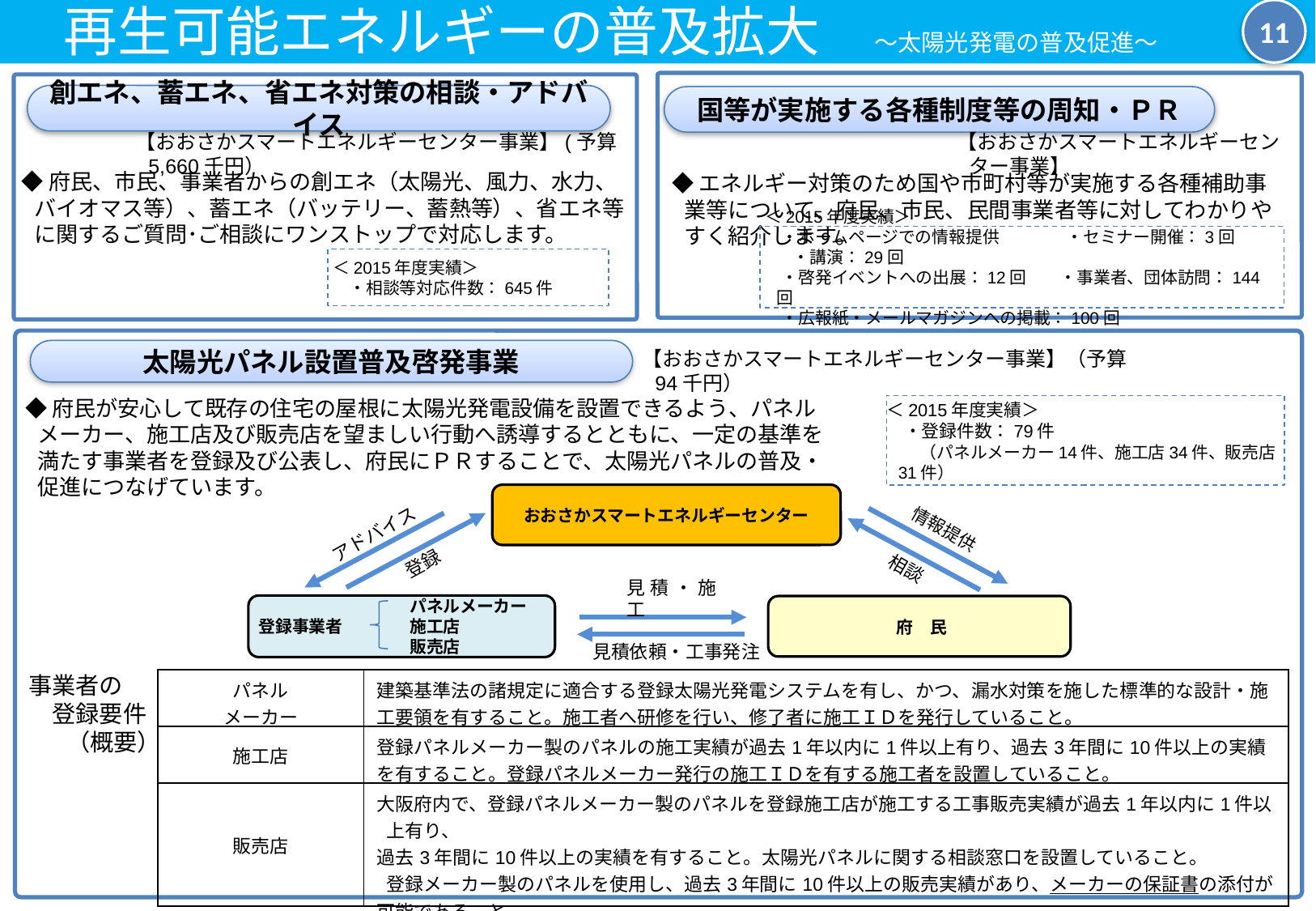

11
　再生可能エネルギーの普及拡大　～太陽光発電の普及促進～

創エネ、蓄エネ、省エネ対策の相談・アドバイス
国等が実施する各種制度等の周知・ＰＲ
【おおさかスマートエネルギーセンター事業】
【おおさかスマートエネルギーセンター事業】(予算5,660千円）
◆府民、市民、事業者からの創エネ（太陽光、風力、水力、バイオマス等）、蓄エネ（バッテリー、蓄熱等）、省エネ等に関するご質問･ご相談にワンストップで対応します。
◆エネルギー対策のため国や市町村等が実施する各種補助事業等について、府民、市民、民間事業者等に対してわかりやすく紹介します。
＜2015年度実績＞
　・ホームページでの情報提供　　　　・セミナー開催：3回　　・講演：29回
　・啓発イベントへの出展：12回　　・事業者、団体訪問：144回
　・広報紙・メールマガジンへの掲載：100回
＜2015年度実績＞
　・相談等対応件数：645件

太陽光パネル設置普及啓発事業
【おおさかスマートエネルギーセンター事業】（予算94千円）
◆府民が安心して既存の住宅の屋根に太陽光発電設備を設置できるよう、パネルメーカー、施工店及び販売店を望ましい行動へ誘導するとともに、一定の基準を満たす事業者を登録及び公表し、府民にＰＲすることで、太陽光パネルの普及・促進につなげています。
＜2015年度実績＞
　・登録件数：79件
　　（パネルメーカー14件、施工店34件、販売店31件）
おおさかスマートエネルギーセンター
情報提供
アドバイス
登録
相談
見積・施工
　　　　　　　　　パネルメーカー
登録事業者　　　　施工店
　　　　　　　　　販売店
　府　民

見積依頼・工事発注
| パネル メーカー | 建築基準法の諸規定に適合する登録太陽光発電システムを有し、かつ、漏水対策を施した標準的な設計・施工要領を有すること。施工者へ研修を行い、修了者に施工ＩＤを発行していること。 |
| --- | --- |
| 施工店 | 登録パネルメーカー製のパネルの施工実績が過去1年以内に1件以上有り、過去3年間に10件以上の実績を有すること。登録パネルメーカー発行の施工ＩＤを有する施工者を設置していること。 |
| 販売店 | 大阪府内で、登録パネルメーカー製のパネルを登録施工店が施工する工事販売実績が過去1年以内に1件以上有り、 過去3年間に10件以上の実績を有すること。太陽光パネルに関する相談窓口を設置していること。 登録メーカー製のパネルを使用し、過去3年間に10件以上の販売実績があり、メーカーの保証書の添付が可能であること。 |
事業者の
　登録要件
（概要）